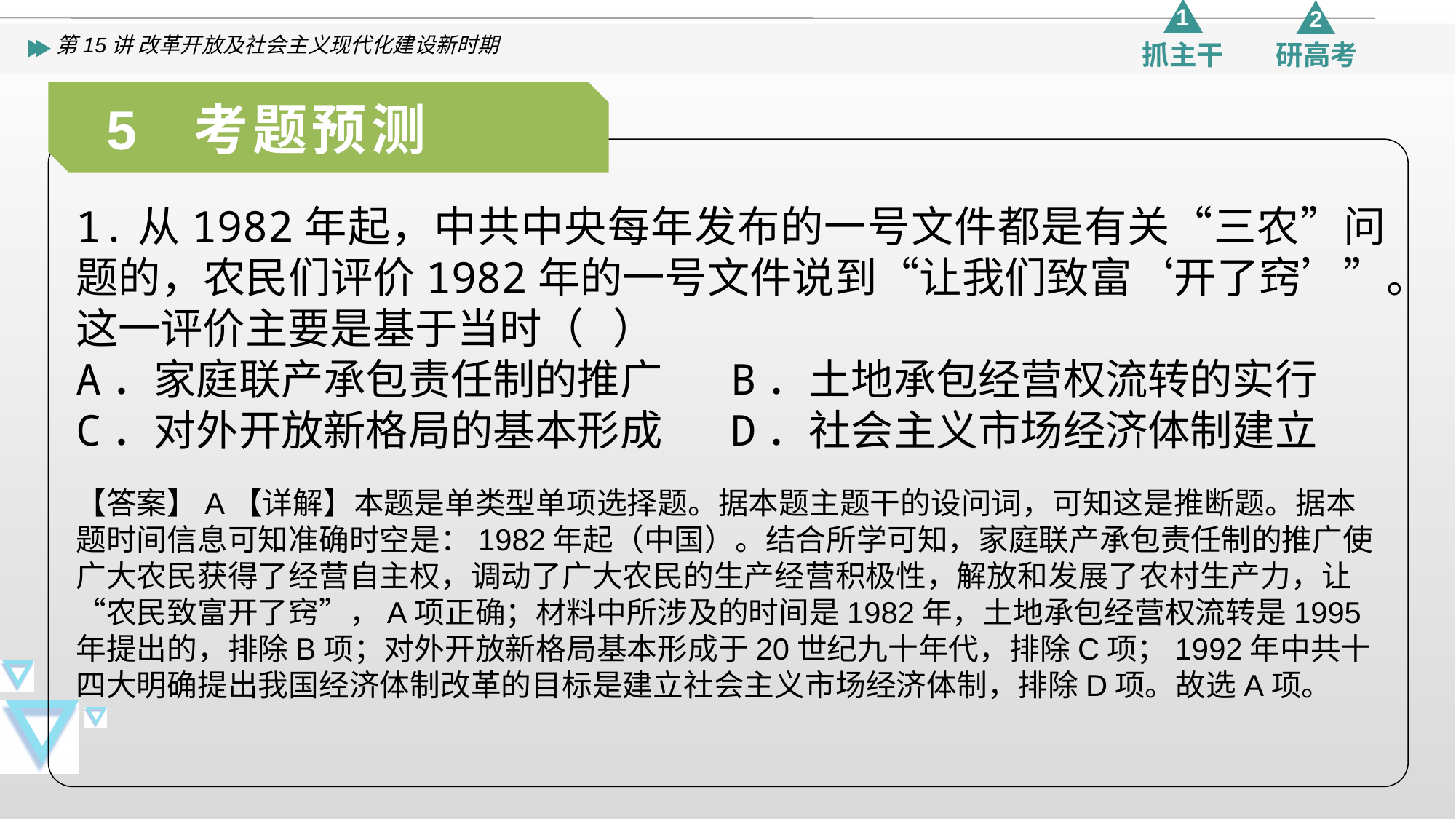

5  考题预测

1.从1982年起，中共中央每年发布的一号文件都是有关“三农”问题的，农民们评价1982年的一号文件说到“让我们致富‘开了窍’”。这一评价主要是基于当时（   ）
A．家庭联产承包责任制的推广	B．土地承包经营权流转的实行
C．对外开放新格局的基本形成	D．社会主义市场经济体制建立
【答案】A【详解】本题是单类型单项选择题。据本题主题干的设问词，可知这是推断题。据本题时间信息可知准确时空是：1982年起（中国）。结合所学可知，家庭联产承包责任制的推广使广大农民获得了经营自主权，调动了广大农民的生产经营积极性，解放和发展了农村生产力，让“农民致富开了窍”，A项正确；材料中所涉及的时间是1982年，土地承包经营权流转是1995年提出的，排除B项；对外开放新格局基本形成于20世纪九十年代，排除C项；1992年中共十四大明确提出我国经济体制改革的目标是建立社会主义市场经济体制，排除D项。故选A项。